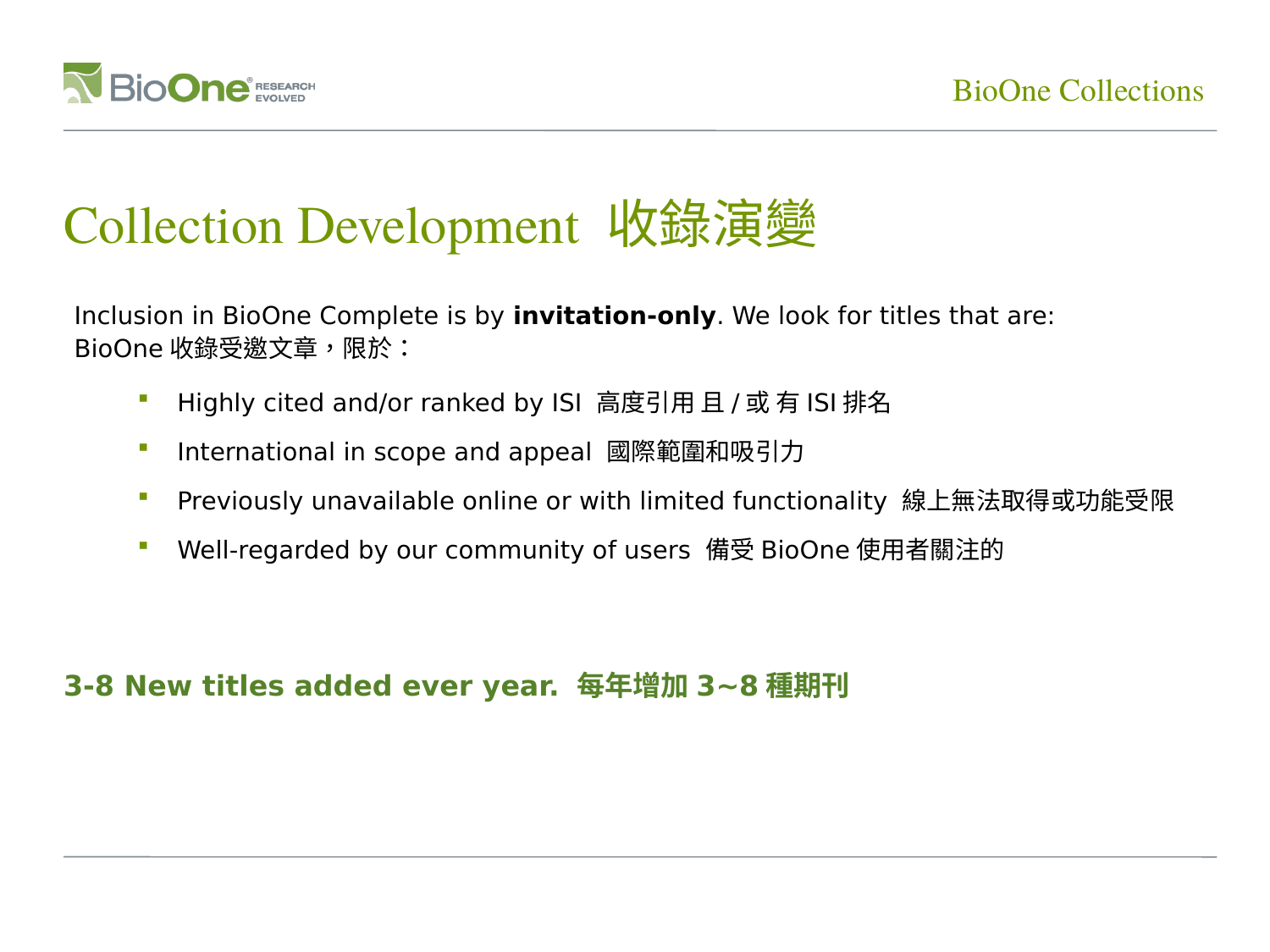

BioOne Collections
# Collection Development 收錄演變
Inclusion in BioOne Complete is by invitation-only. We look for titles that are:
BioOne收錄受邀文章，限於：
Highly cited and/or ranked by ISI 高度引用 且/或 有ISI排名
International in scope and appeal 國際範圍和吸引力
Previously unavailable online or with limited functionality 線上無法取得或功能受限
Well-regarded by our community of users 備受BioOne使用者關注的

3-8 New titles added ever year. 每年增加3~8種期刊